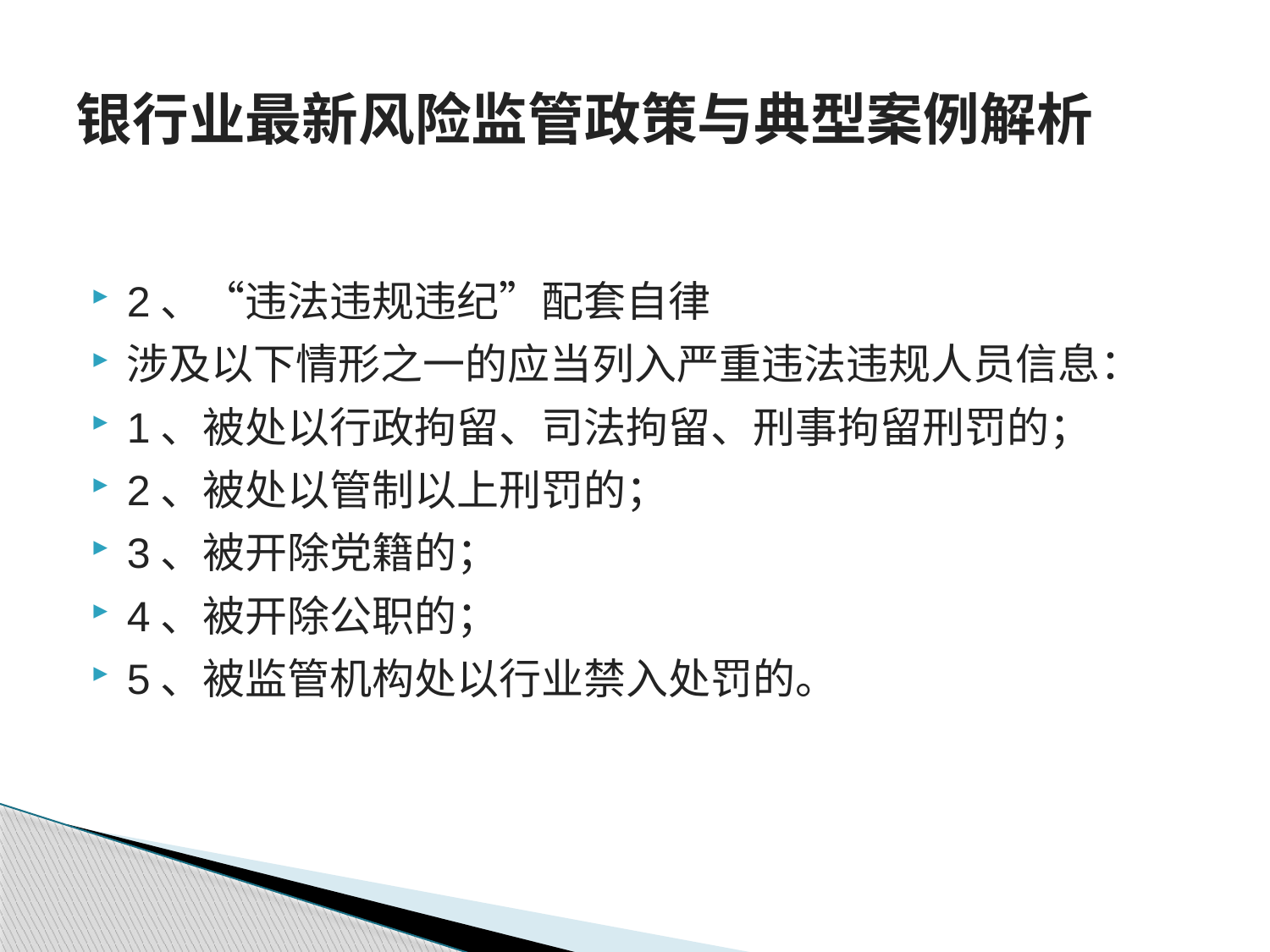

# 银行业最新风险监管政策与典型案例解析

2、“违法违规违纪”配套自律
涉及以下情形之一的应当列入严重违法违规人员信息：
1、被处以行政拘留、司法拘留、刑事拘留刑罚的；
2、被处以管制以上刑罚的；
3、被开除党籍的；
4、被开除公职的；
5、被监管机构处以行业禁入处罚的。